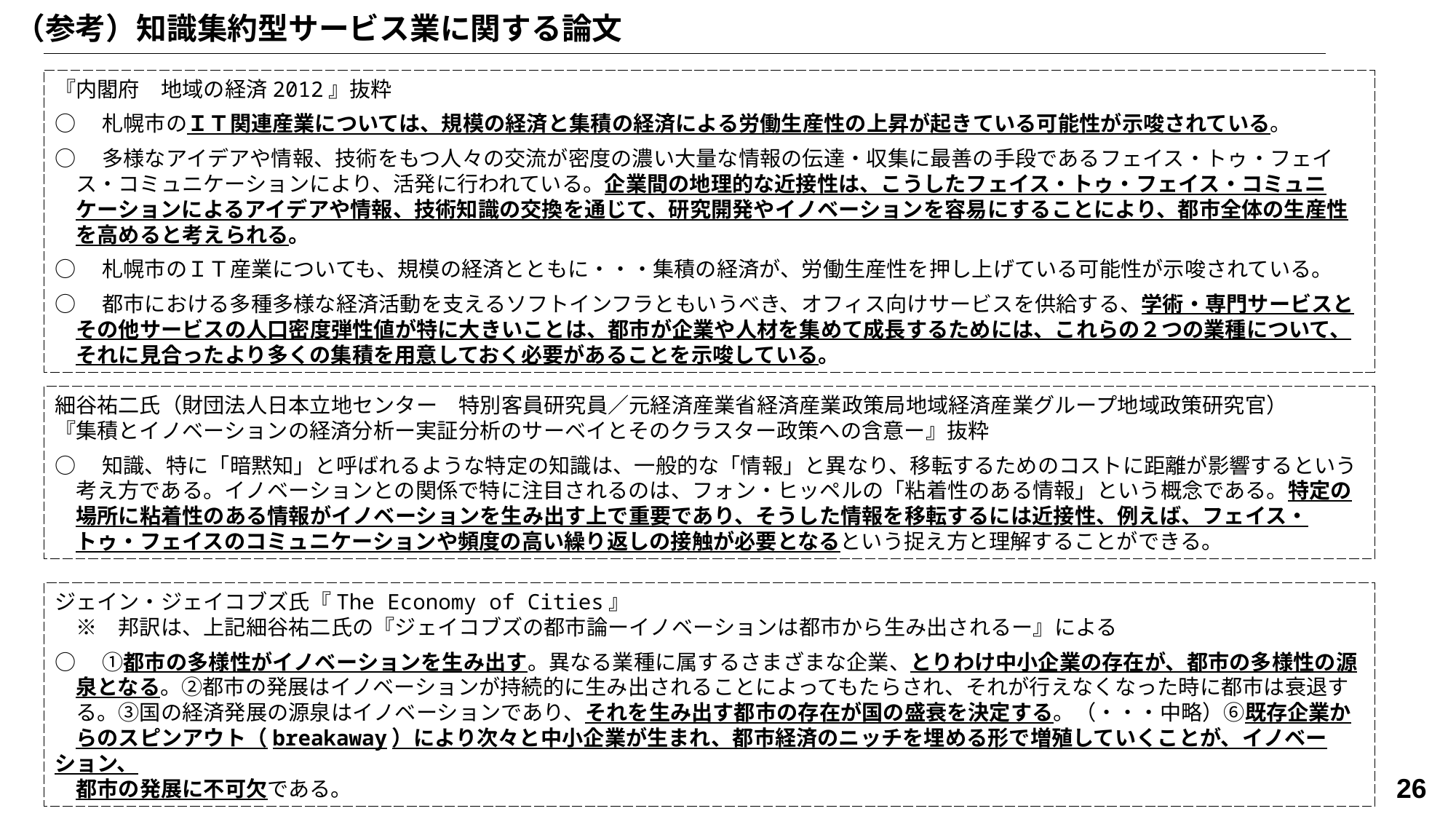

（参考）知識集約型サービス業に関する論文
『内閣府　地域の経済2012』抜粋
○　札幌市のＩＴ関連産業については、規模の経済と集積の経済による労働生産性の上昇が起きている可能性が示唆されている。
○　多様なアイデアや情報、技術をもつ人々の交流が密度の濃い大量な情報の伝達・収集に最善の手段であるフェイス・トゥ・フェイ
　ス・コミュニケーションにより、活発に行われている。企業間の地理的な近接性は、こうしたフェイス・トゥ・フェイス・コミュニ
　ケーションによるアイデアや情報、技術知識の交換を通じて、研究開発やイノベーションを容易にすることにより、都市全体の生産性
　を高めると考えられる。
○　札幌市のＩＴ産業についても、規模の経済とともに・・・集積の経済が、労働生産性を押し上げている可能性が示唆されている。
○　都市における多種多様な経済活動を支えるソフトインフラともいうべき、オフィス向けサービスを供給する、学術・専門サービスと
　その他サービスの人口密度弾性値が特に大きいことは、都市が企業や人材を集めて成長するためには、これらの２つの業種について、
　それに見合ったより多くの集積を用意しておく必要があることを示唆している。
細谷祐二氏（財団法人日本立地センター　特別客員研究員／元経済産業省経済産業政策局地域経済産業グループ地域政策研究官）
『集積とイノベーションの経済分析ー実証分析のサーベイとそのクラスター政策への含意ー』抜粋
○　知識、特に「暗黙知」と呼ばれるような特定の知識は、一般的な「情報」と異なり、移転するためのコストに距離が影響するという
　考え方である。イノベーションとの関係で特に注目されるのは、フォン・ヒッペルの「粘着性のある情報」という概念である。特定の
　場所に粘着性のある情報がイノベーションを生み出す上で重要であり、そうした情報を移転するには近接性、例えば、フェイス・
　トゥ・フェイスのコミュニケーションや頻度の高い繰り返しの接触が必要となるという捉え方と理解することができる。
ジェイン・ジェイコブズ氏『The Economy of Cities』
　※　邦訳は、上記細谷祐二氏の『ジェイコブズの都市論ーイノベーションは都市から生み出されるー』による
○　①都市の多様性がイノベーションを生み出す。異なる業種に属するさまざまな企業、とりわけ中小企業の存在が、都市の多様性の源
　泉となる。②都市の発展はイノベーションが持続的に生み出されることによってもたらされ、それが行えなくなった時に都市は衰退す
　る。③国の経済発展の源泉はイノベーションであり、それを生み出す都市の存在が国の盛衰を決定する。（・・・中略）⑥既存企業か
　らのスピンアウト（breakaway）により次々と中小企業が生まれ、都市経済のニッチを埋める形で増殖していくことが、イノベーション、
　都市の発展に不可欠である。
26